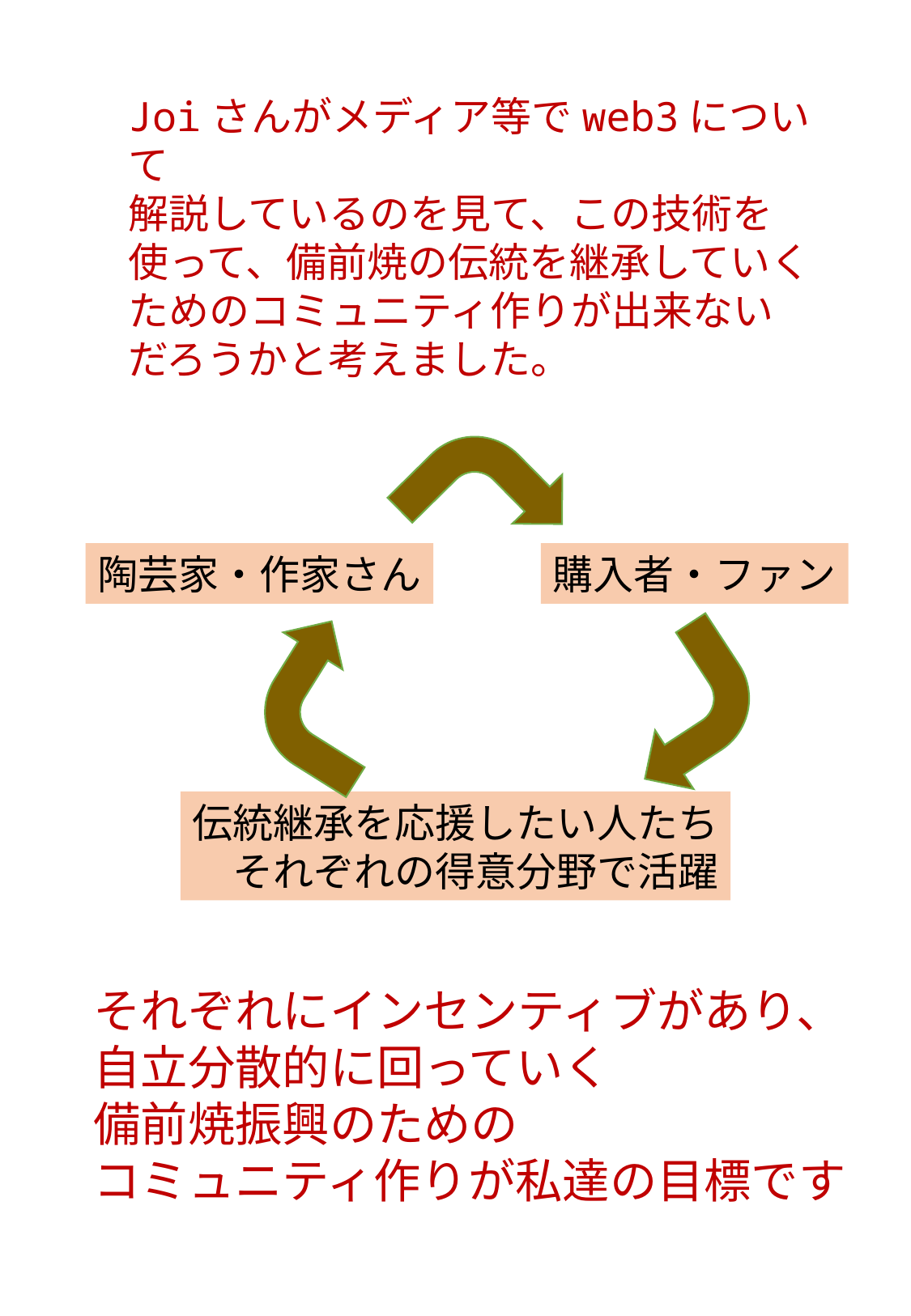

Joiさんがメディア等でweb3について
解説しているのを見て、この技術を
使って、備前焼の伝統を継承していく
ためのコミュニティ作りが出来ない
だろうかと考えました。

陶芸家・作家さん
購入者・ファン

伝統継承を応援したい人たち
　それぞれの得意分野で活躍
それぞれにインセンティブがあり、
自立分散的に回っていく
備前焼振興のための
コミュニティ作りが私達の目標です